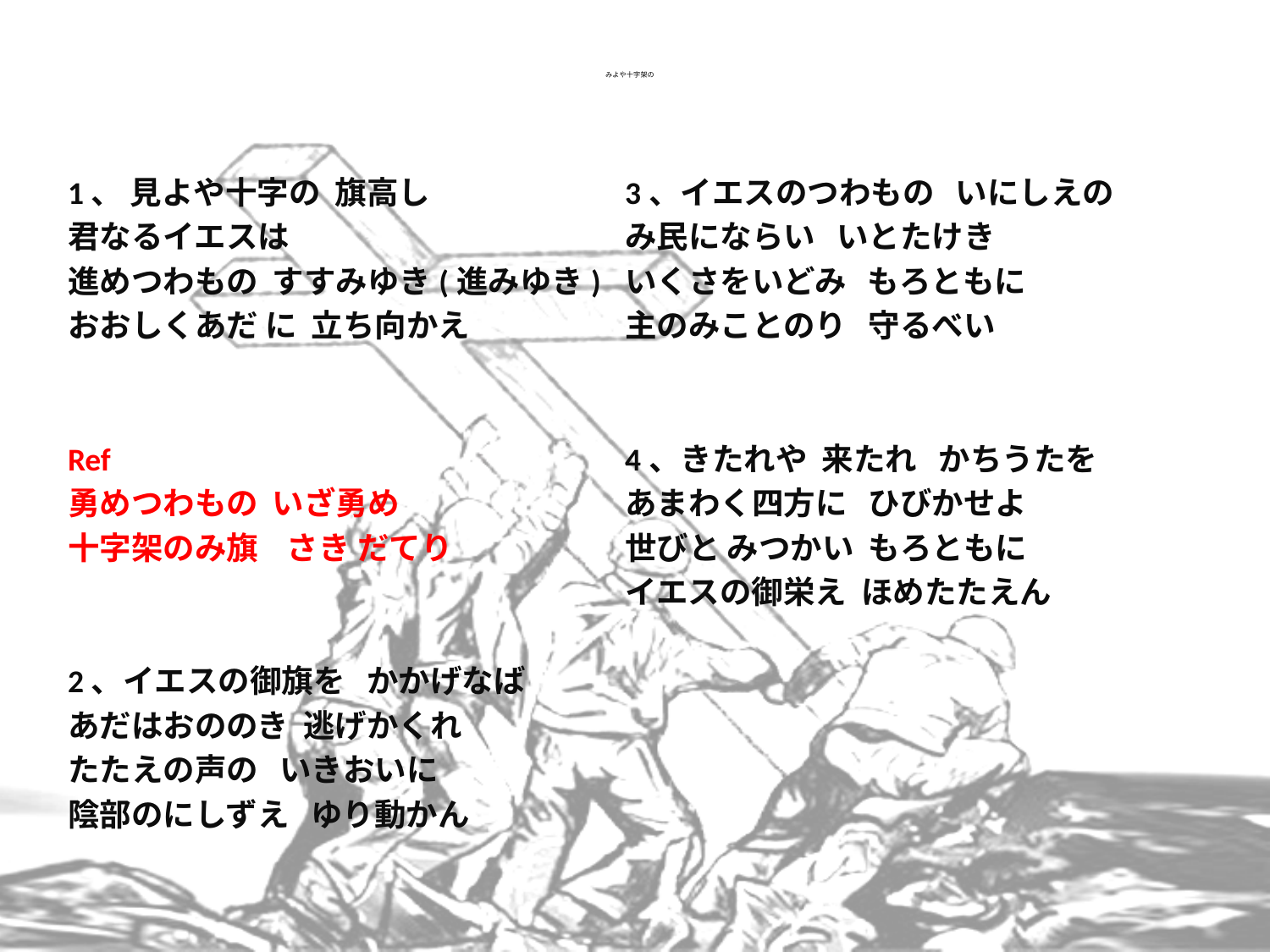

# みよや十字架の
1、 見よや十字の  旗高し
君なるイエスは
進めつわもの  すすみゆき(進みゆき)
おおしくあだ に  立ち向かえ

Ref
勇めつわもの  いざ勇め
十字架のみ旗    さき だてり

2、イエスの御旗を   かかげなば
あだはおののき  逃げかくれ
たたえの声の   いきおいに
陰部のにしずえ   ゆり動かん
3、イエスのつわもの   いにしえの
み民にならい   いとたけき
いくさをいどみ   もろともに
主のみことのり   守るべい

4、きたれや  来たれ   かちうたを
あまわく四方に   ひびかせよ
世びと みつかい  もろともに
イエスの御栄え  ほめたたえん